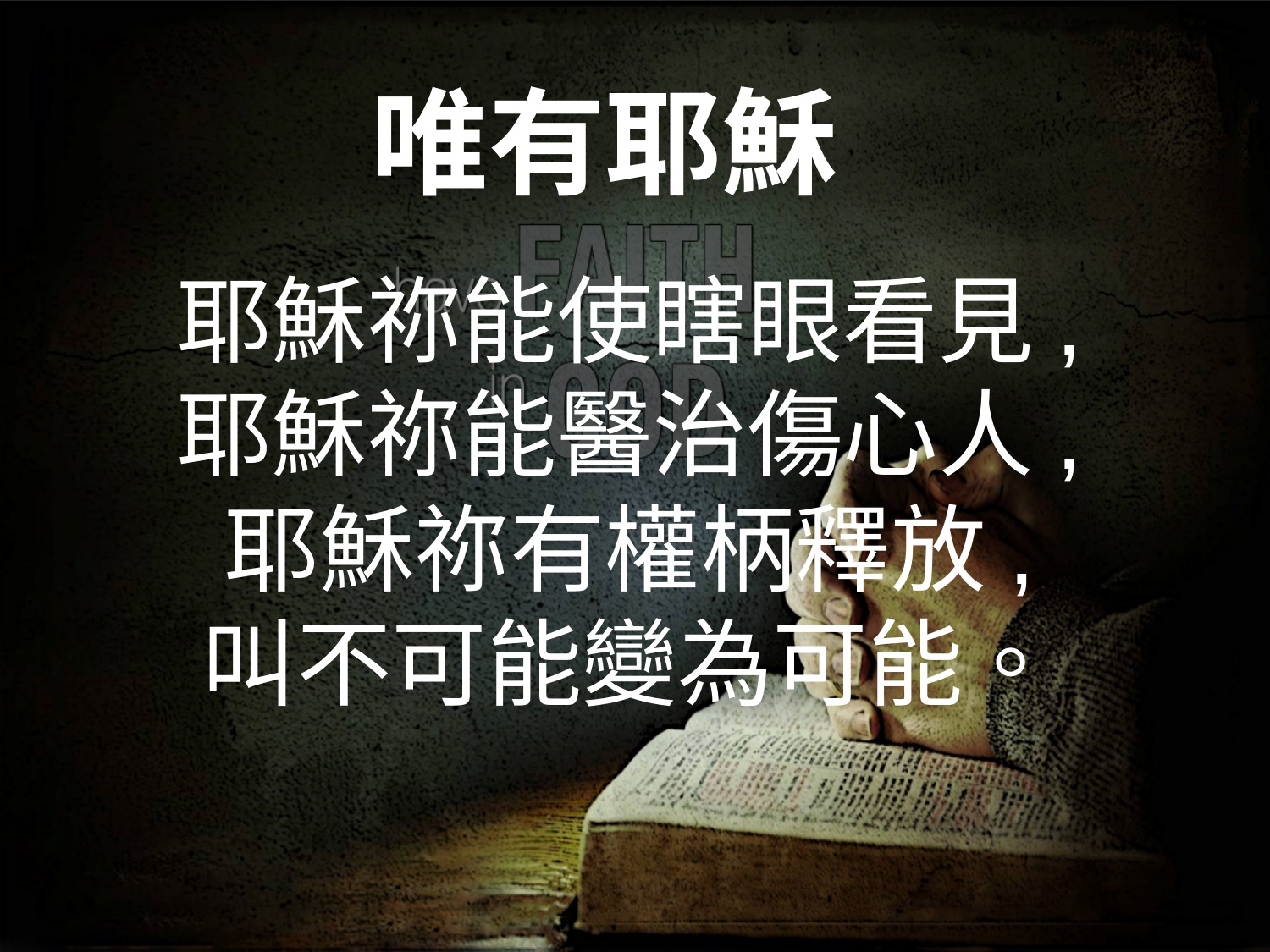

唯有耶穌
耶穌祢能使瞎眼看見,
耶穌祢能醫治傷心人,
耶穌祢有權柄釋放,
叫不可能變為可能。